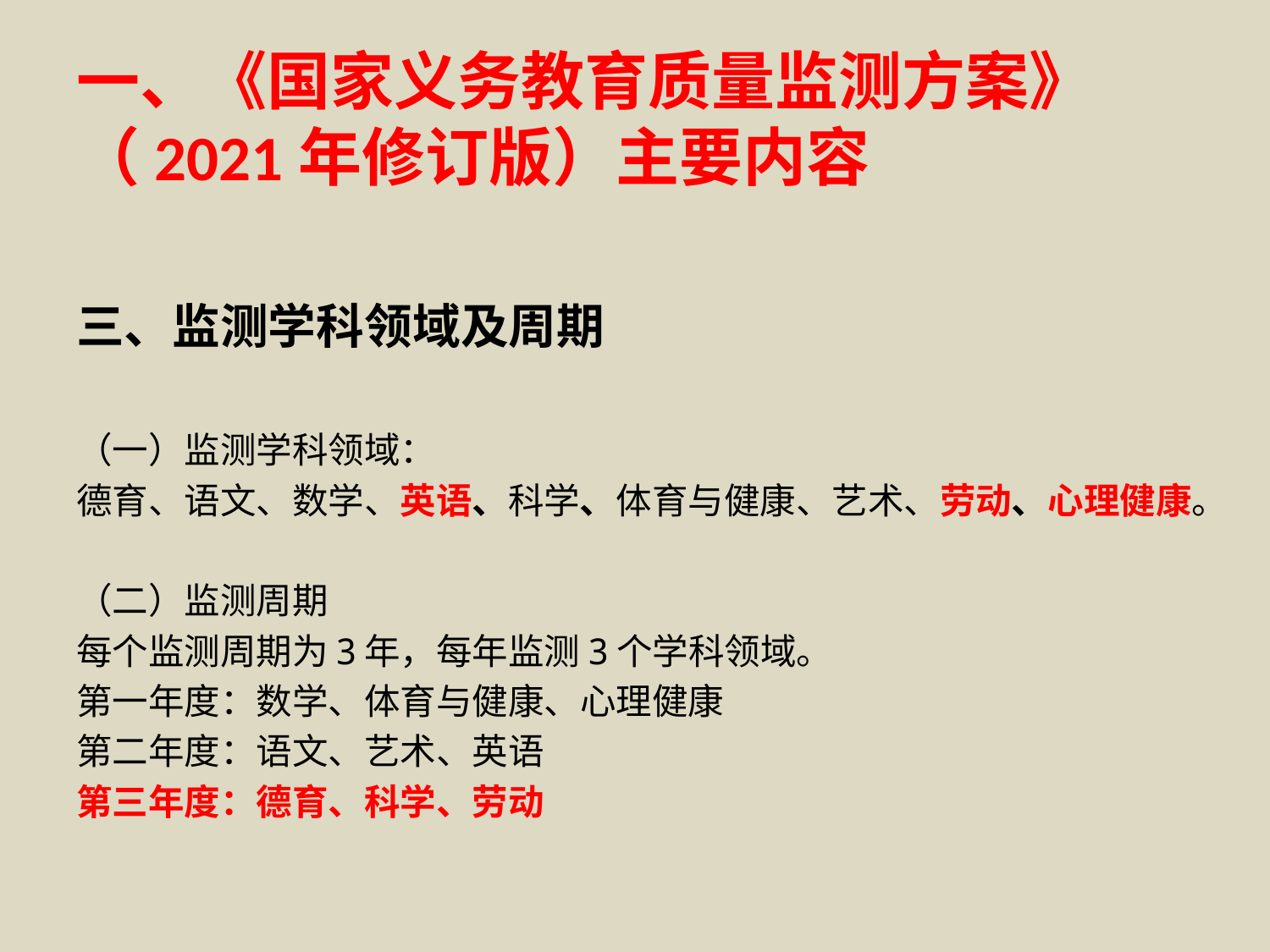

# 一、《国家义务教育质量监测方案》（2021年修订版）主要内容

三、监测学科领域及周期

（一）监测学科领域：
德育、语文、数学、英语、科学、体育与健康、艺术、劳动、心理健康。

（二）监测周期
每个监测周期为3年，每年监测3个学科领域。
第一年度：数学、体育与健康、心理健康
第二年度：语文、艺术、英语
第三年度：德育、科学、劳动